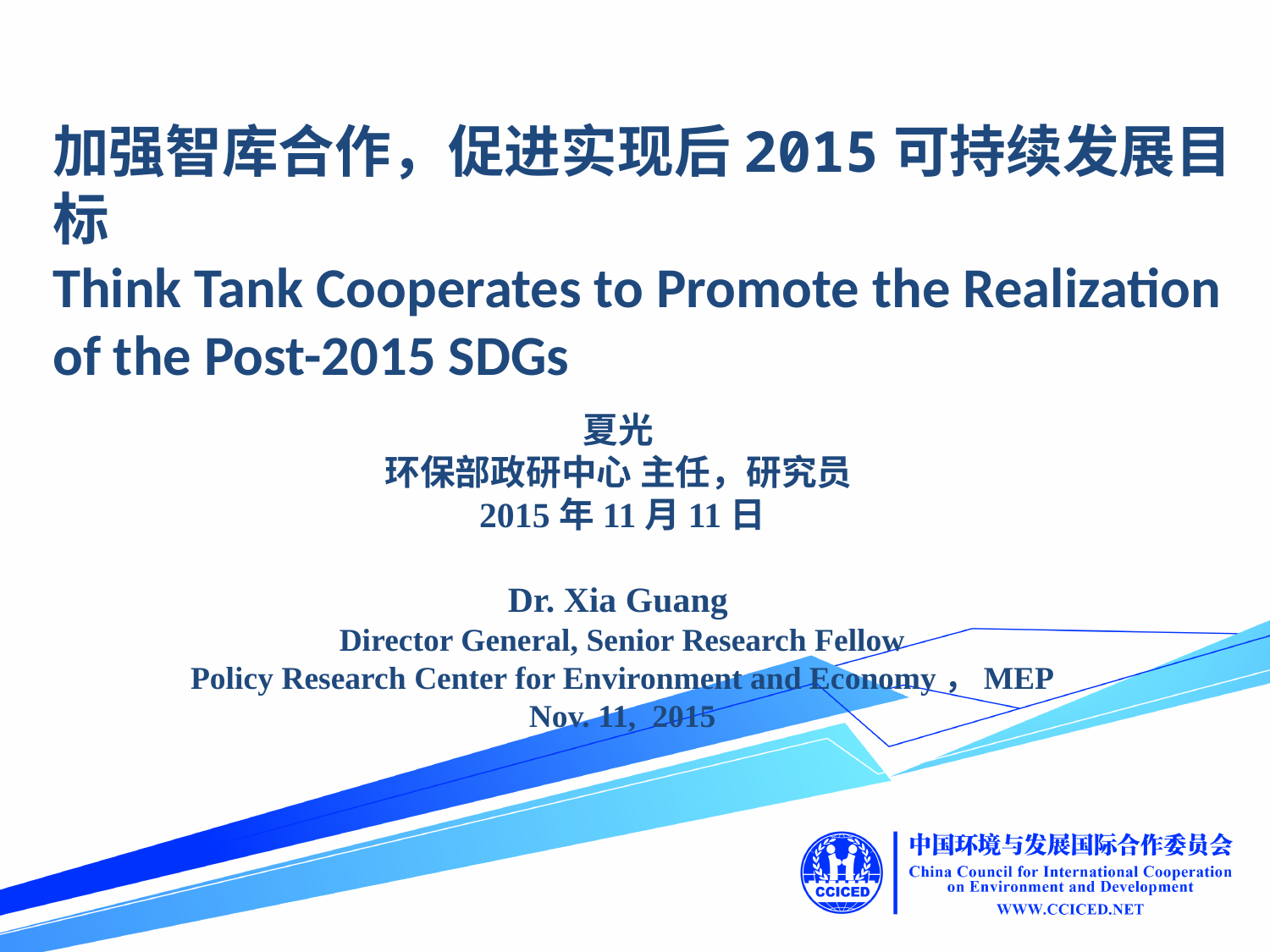

加强智库合作，促进实现后2015可持续发展目标
Think Tank Cooperates to Promote the Realization of the Post-2015 SDGs

夏光
环保部政研中心 主任，研究员
2015年11月11日

Dr. Xia Guang
Director General, Senior Research Fellow
Policy Research Center for Environment and Economy，MEP
Nov. 11,  2015